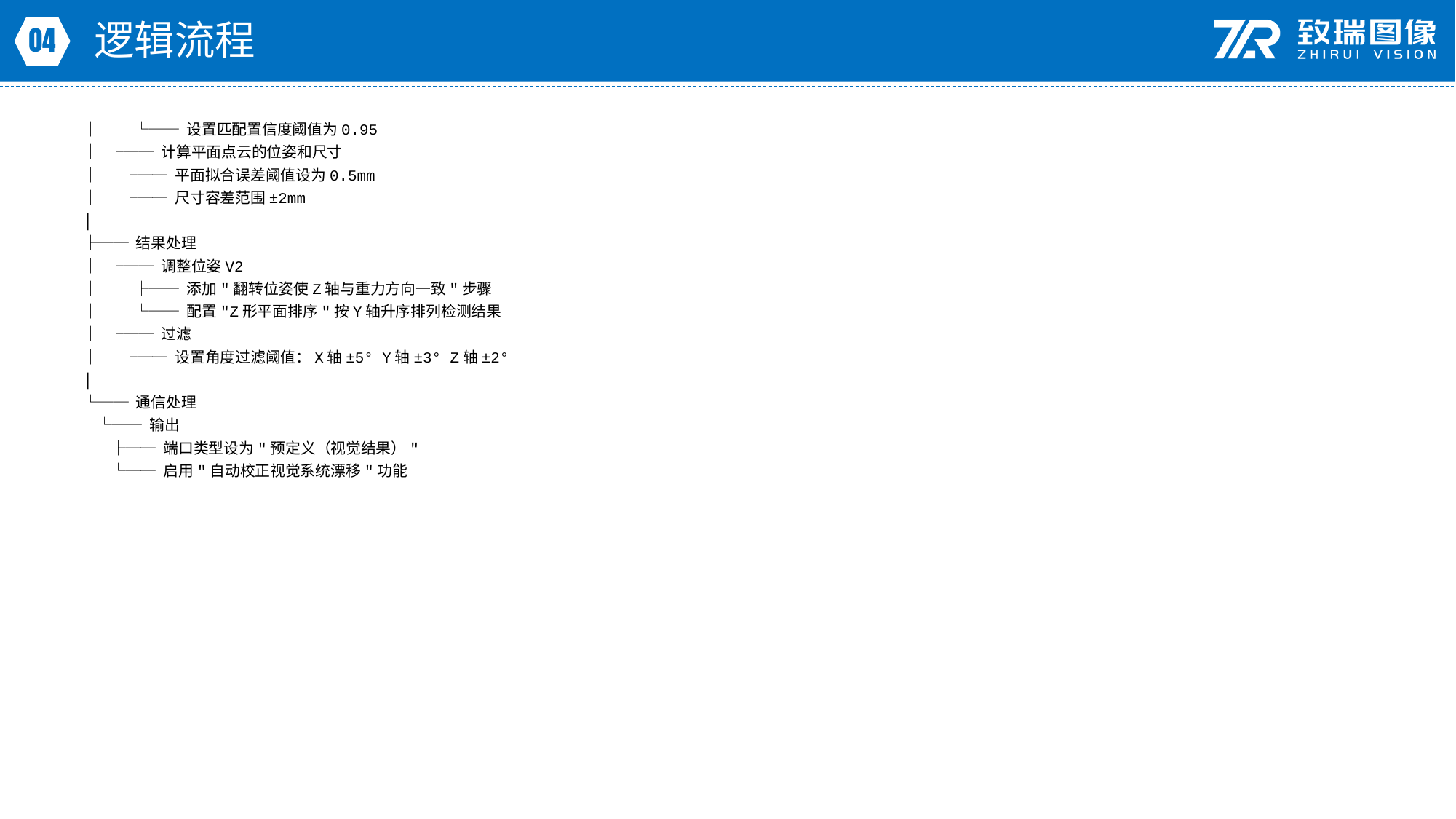

逻辑流程
04

│   │   └── 设置匹配置信度阈值为0.95
│   └── 计算平面点云的位姿和尺寸
│       ├── 平面拟合误差阈值设为0.5mm
│       └── 尺寸容差范围±2mm
│
├── 结果处理
│   ├── 调整位姿V2
│   │   ├── 添加"翻转位姿使Z轴与重力方向一致"步骤
│   │   └── 配置"Z形平面排序"按Y轴升序排列检测结果
│   └── 过滤
│       └── 设置角度过滤阈值：X轴±5° Y轴±3° Z轴±2°
│
└── 通信处理
    └── 输出
        ├── 端口类型设为"预定义（视觉结果）"
        └── 启用"自动校正视觉系统漂移"功能